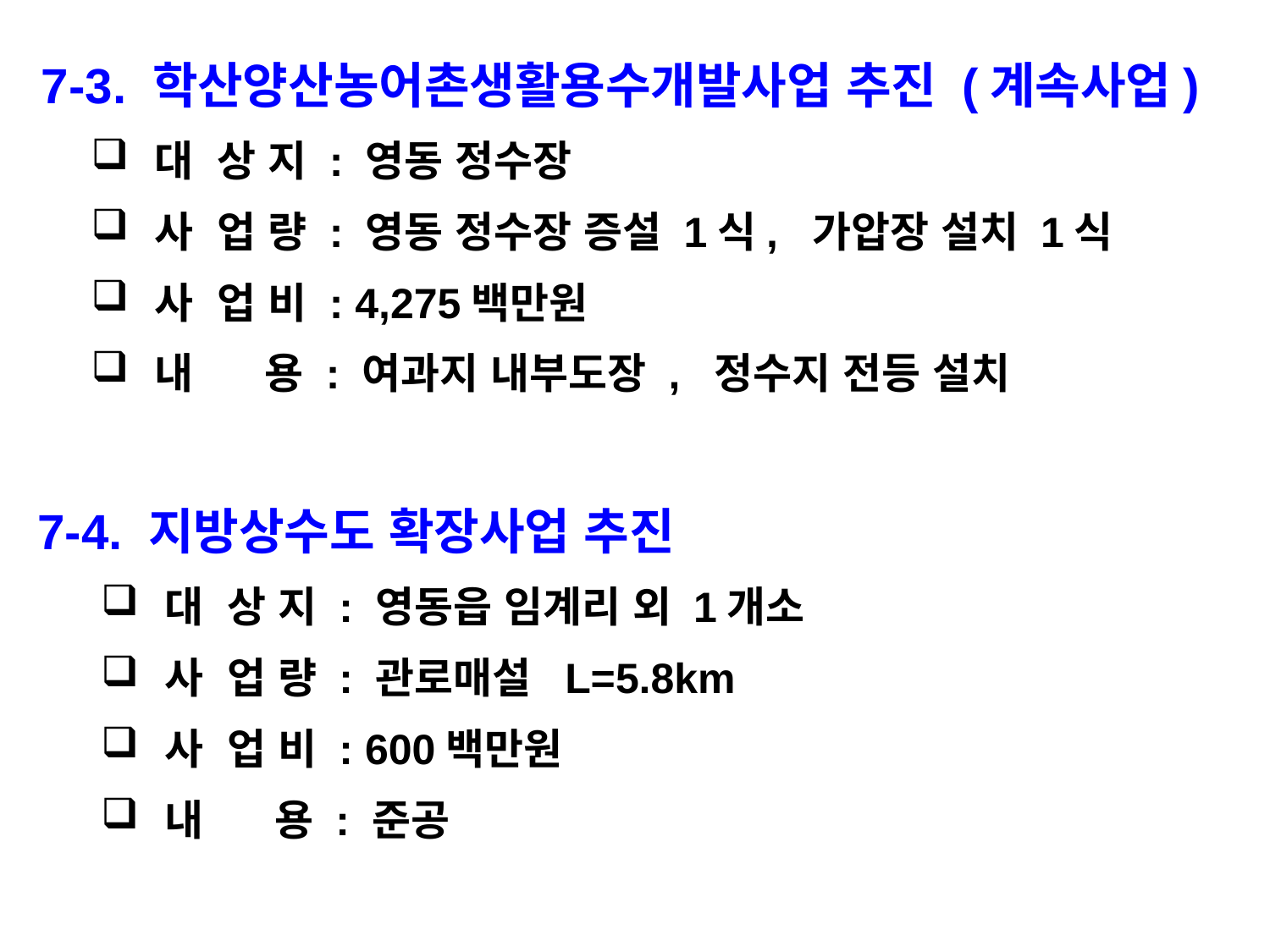

7-3. 학산양산농어촌생활용수개발사업 추진 (계속사업)
대  상 지 : 영동 정수장
사  업 량 : 영동 정수장 증설 1식,  가압장 설치 1식
사  업 비 : 4,275백만원
내      용 : 여과지 내부도장 ,  정수지 전등 설치

7-4. 지방상수도 확장사업 추진
대  상 지 : 영동읍 임계리 외 1개소
사  업 량 : 관로매설  L=5.8km
사  업 비 : 600백만원
내      용 : 준공